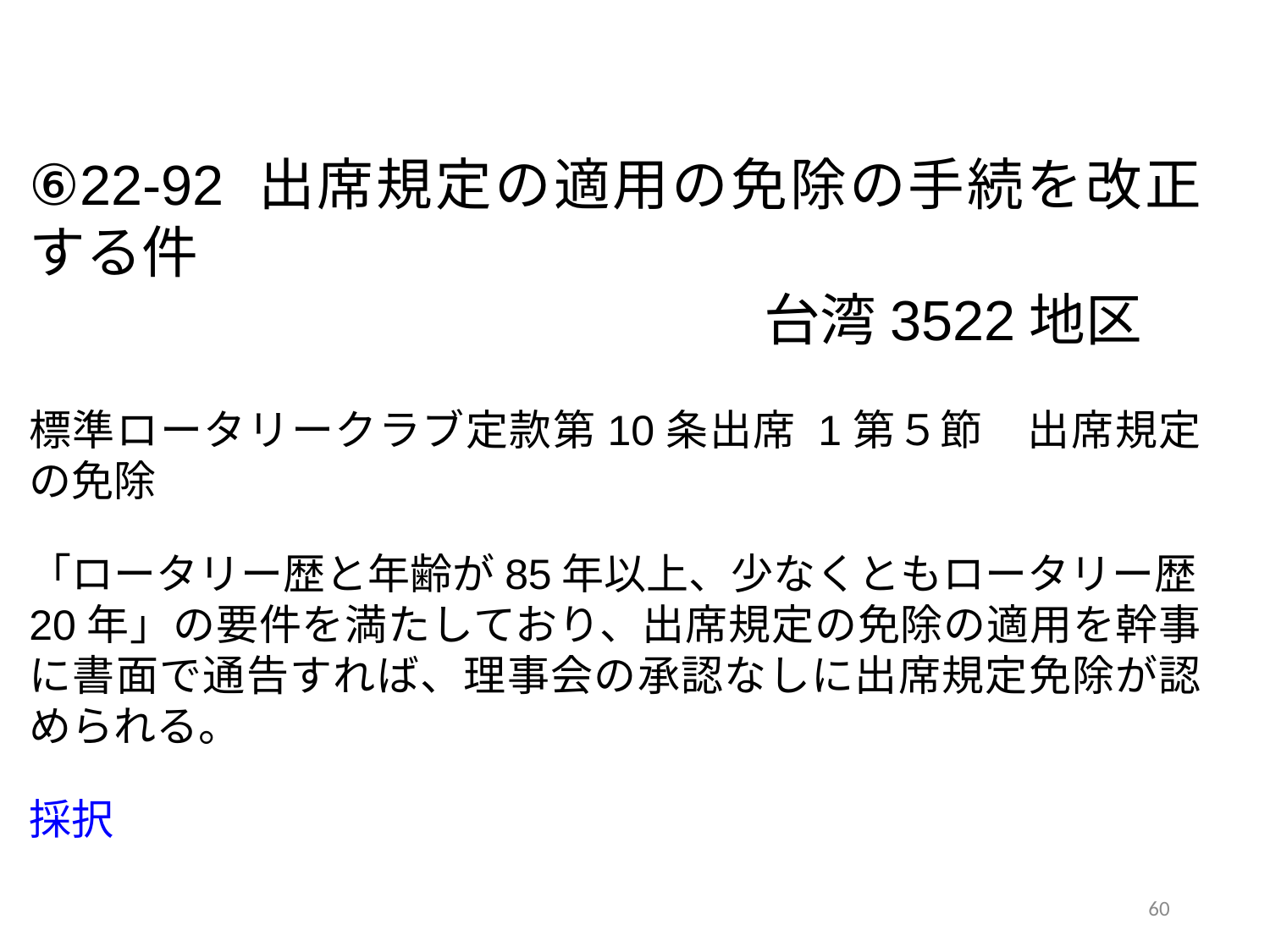

⑥22-92 出席規定の適用の免除の手続を改正する件
　　　　　　　　　　　　　台湾3522地区

標準ロータリークラブ定款第10条出席 1第５節　出席規定の免除

「ロータリー歴と年齢が85年以上、少なくともロータリー歴20年」の要件を満たしており、出席規定の免除の適用を幹事に書面で通告すれば、理事会の承認なしに出席規定免除が認められる。

採択
60